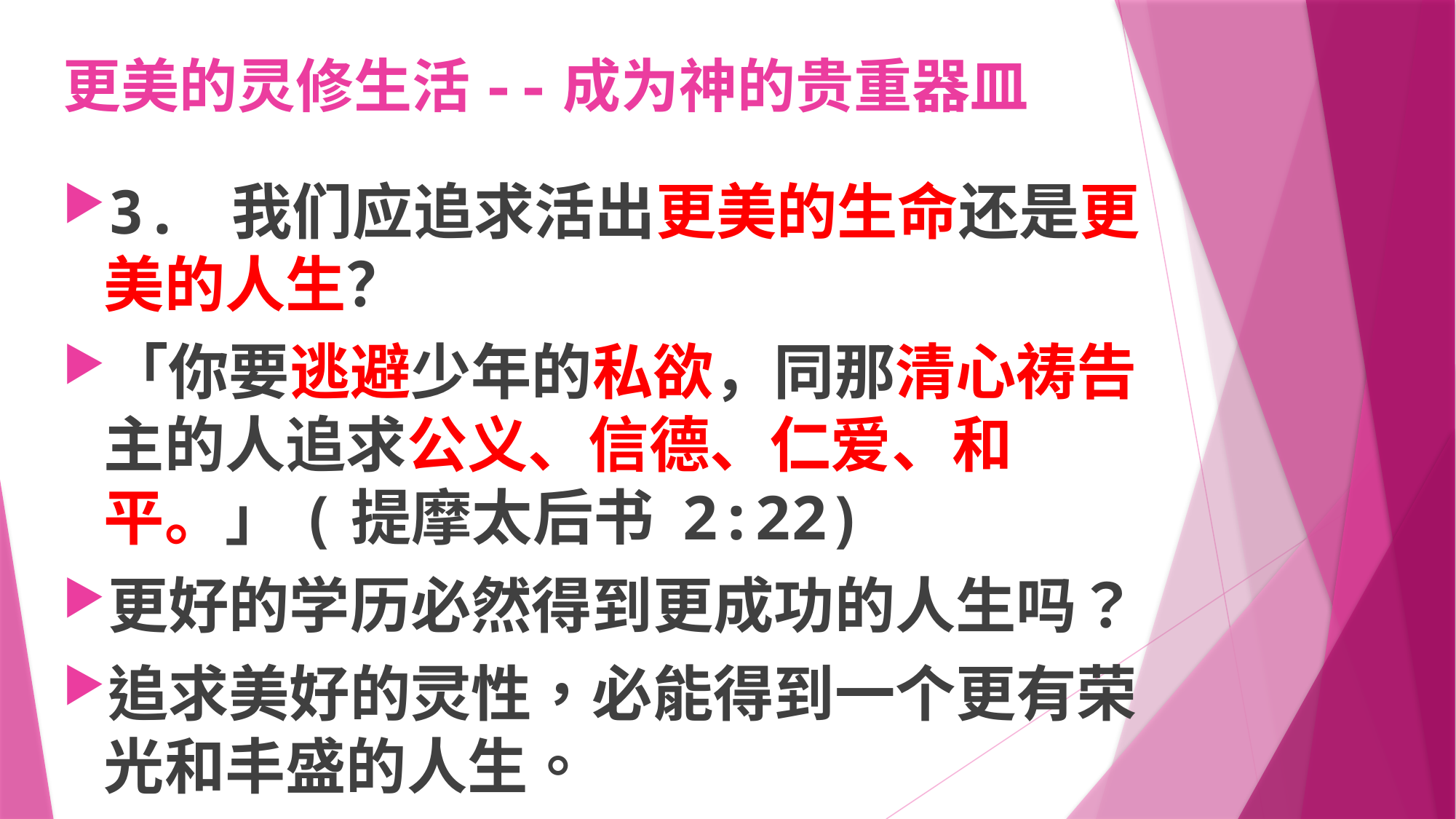

# 更美的灵修生活--成为神的贵重器皿
3. 我们应追求活出更美的生命还是更美的人生？
「你要逃避少年的私欲，同那清心祷告主的人追求公义、信德、仁爱、和平。」(提摩太后书 2:22)
更好的学历必然得到更成功的人生吗？
追求美好的灵性，必能得到一个更有荣光和丰盛的人生。